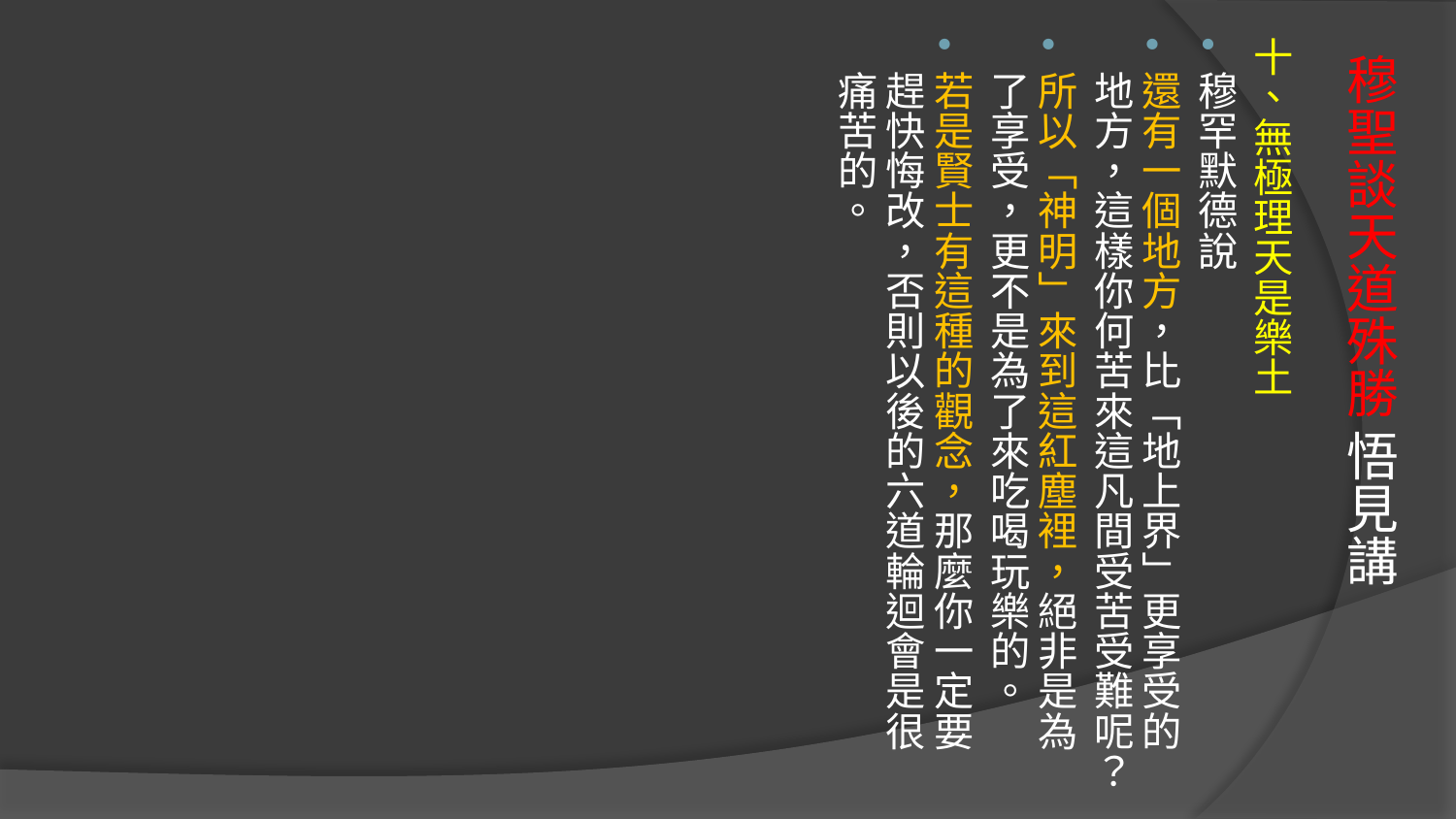

十、無極理天是樂土
穆罕默德說
還有一個地方，比「地上界」更享受的地方，這樣你何苦來這凡間受苦受難呢？
所以「神明」來到這紅塵裡，絕非是為了享受，更不是為了來吃喝玩樂的。
若是賢士有這種的觀念，那麼你一定要趕快悔改，否則以後的六道輪迴會是很痛苦的。

# 穆聖談天道殊勝 悟見講